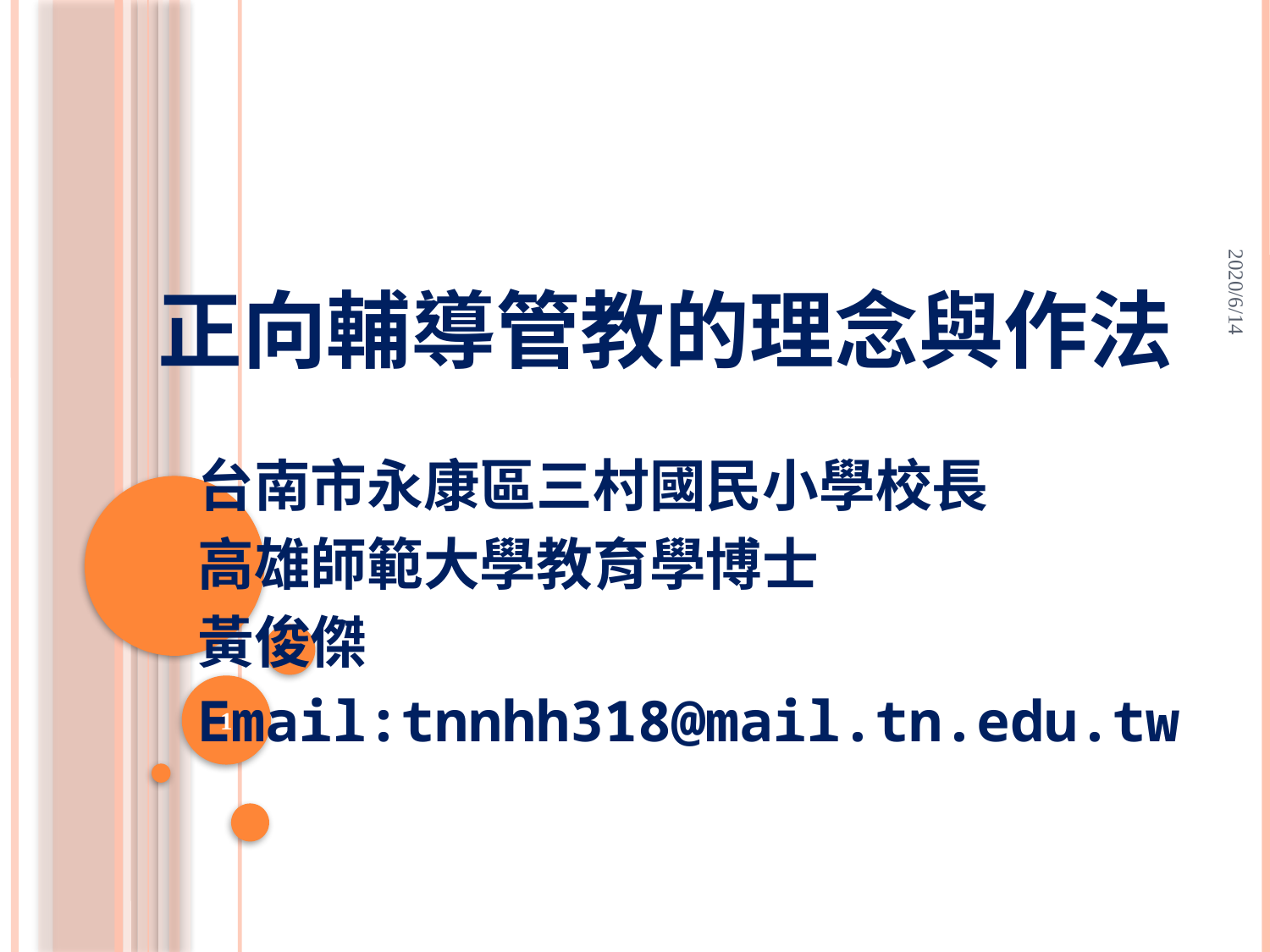

2020/6/14
# 正向輔導管教的理念與作法
台南市永康區三村國民小學校長
高雄師範大學教育學博士
黃俊傑
Email:tnnhh318@mail.tn.edu.tw

1